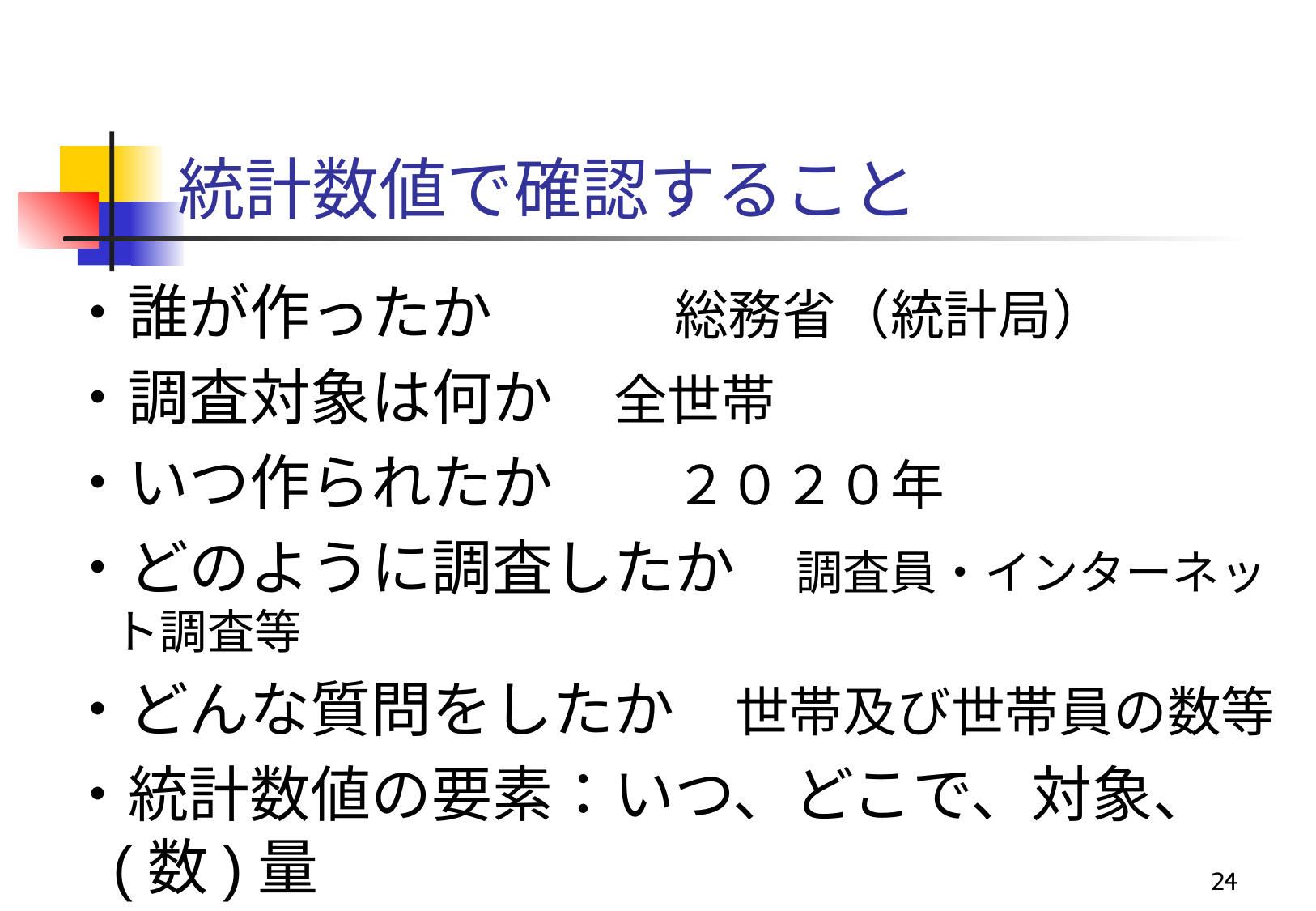

# 統計数値で確認すること
・誰が作ったか　　　総務省（統計局）
・調査対象は何か　全世帯
・いつ作られたか　　２０２０年
・どのように調査したか　調査員・インターネット調査等
・どんな質問をしたか　世帯及び世帯員の数等
・統計数値の要素：いつ、どこで、対象、(数)量
24